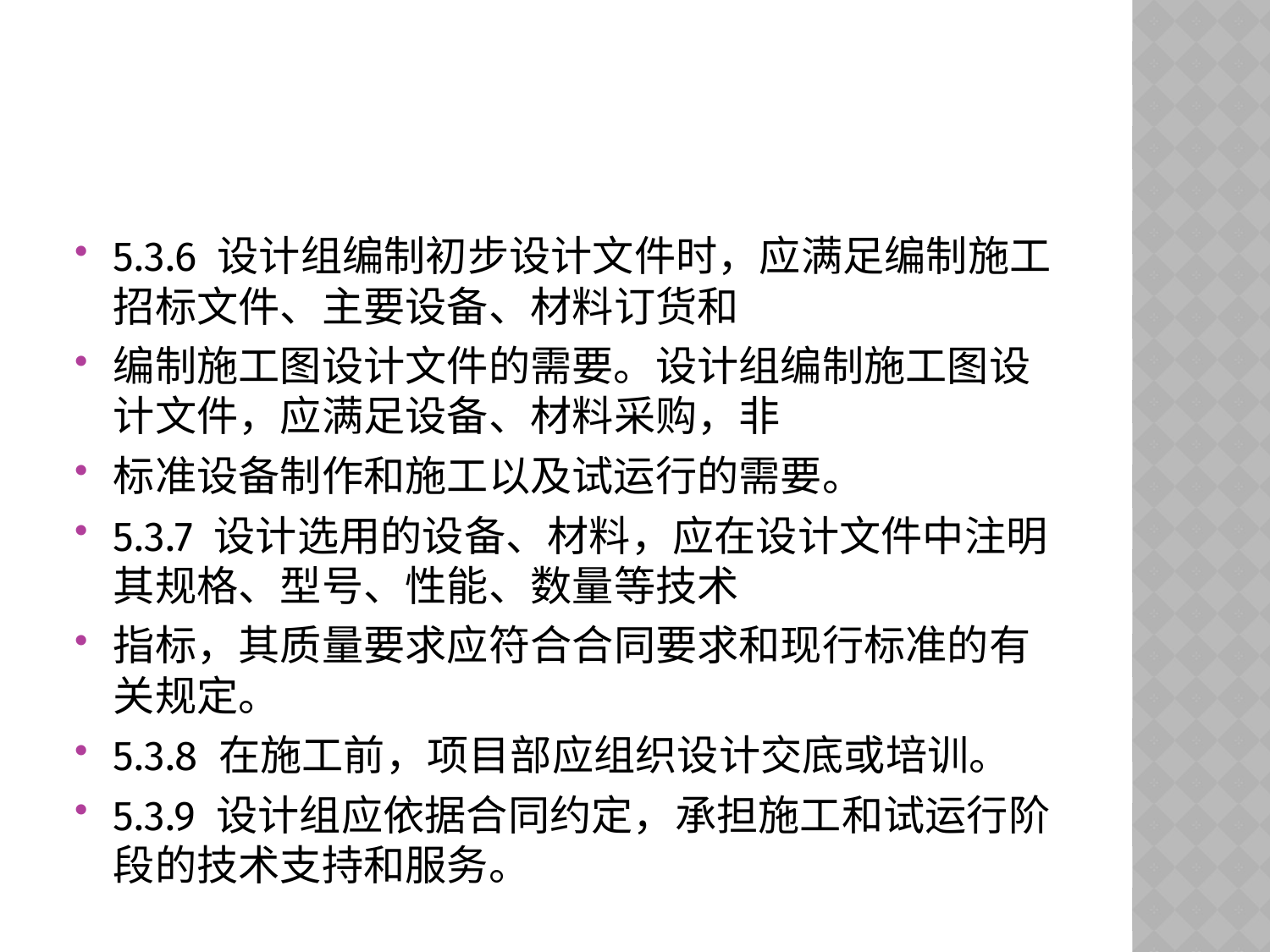

#
5.3.6 设计组编制初步设计文件时，应满足编制施工招标文件、主要设备、材料订货和
编制施工图设计文件的需要。设计组编制施工图设计文件，应满足设备、材料采购，非
标准设备制作和施工以及试运行的需要。
5.3.7 设计选用的设备、材料，应在设计文件中注明其规格、型号、性能、数量等技术
指标，其质量要求应符合合同要求和现行标准的有关规定。
5.3.8 在施工前，项目部应组织设计交底或培训。
5.3.9 设计组应依据合同约定，承担施工和试运行阶段的技术支持和服务。